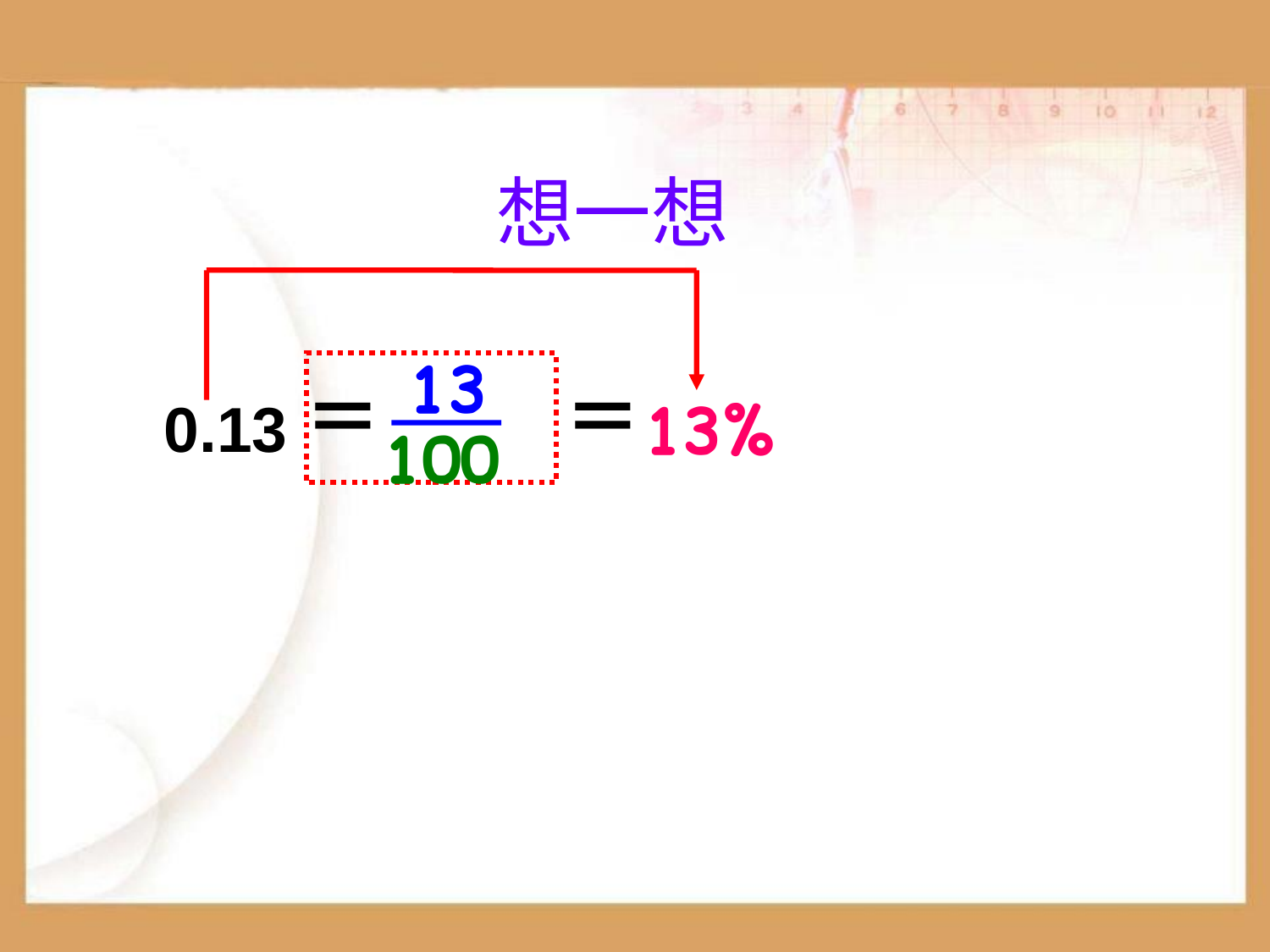

# 想一想

13
100

＝
＝
0.13
13%